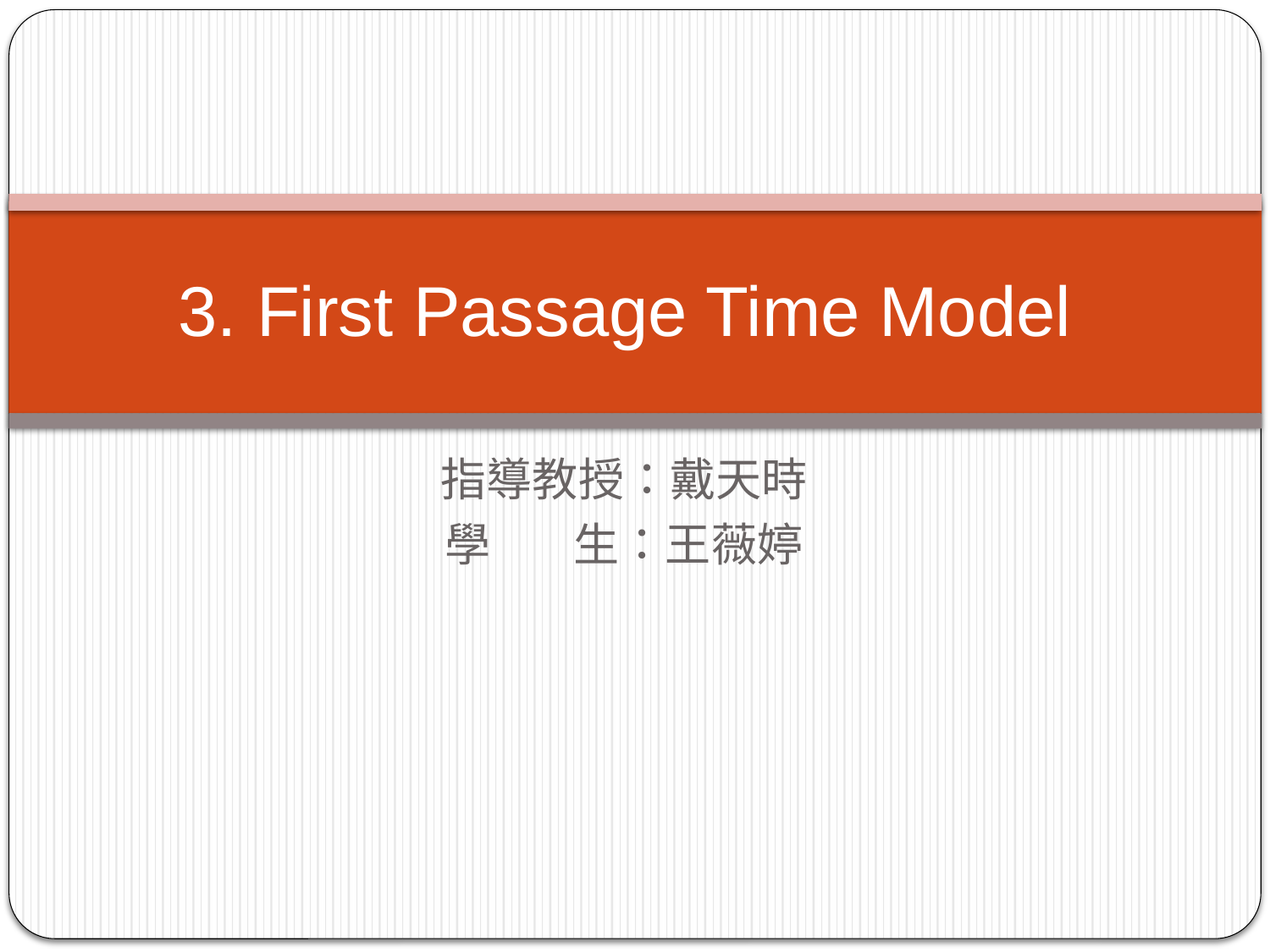

# 3. First Passage Time Model
指導教授：戴天時
學        生：王薇婷